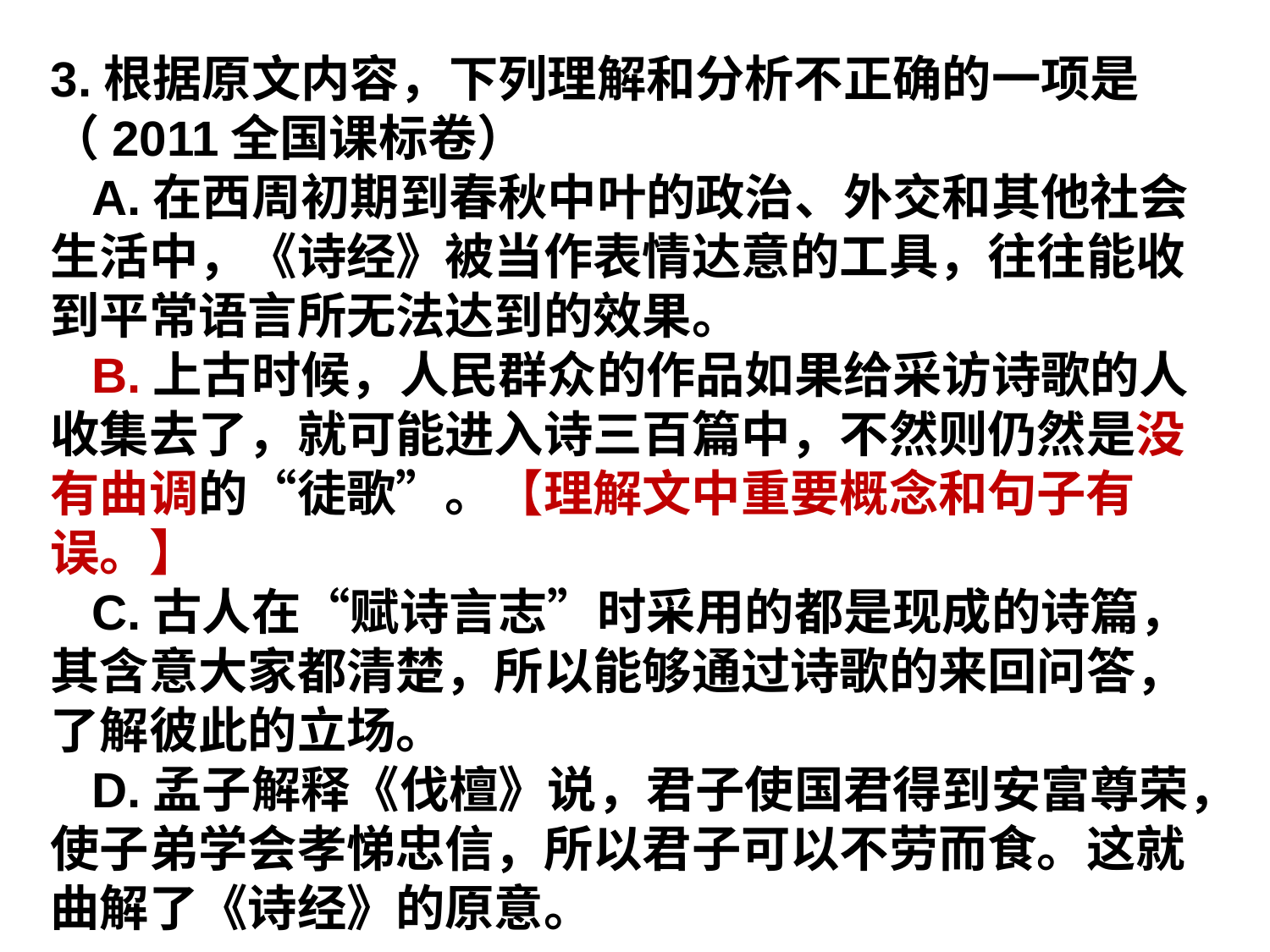

3.根据原文内容，下列理解和分析不正确的一项是（2011全国课标卷）
   A.在西周初期到春秋中叶的政治、外交和其他社会生活中，《诗经》被当作表情达意的工具，往往能收到平常语言所无法达到的效果。
   B.上古时候，人民群众的作品如果给采访诗歌的人收集去了，就可能进入诗三百篇中，不然则仍然是没有曲调的“徒歌”。【理解文中重要概念和句子有误。】
   C.古人在“赋诗言志”时采用的都是现成的诗篇，其含意大家都清楚，所以能够通过诗歌的来回问答，了解彼此的立场。
   D.孟子解释《伐檀》说，君子使国君得到安富尊荣，使子弟学会孝悌忠信，所以君子可以不劳而食。这就曲解了《诗经》的原意。